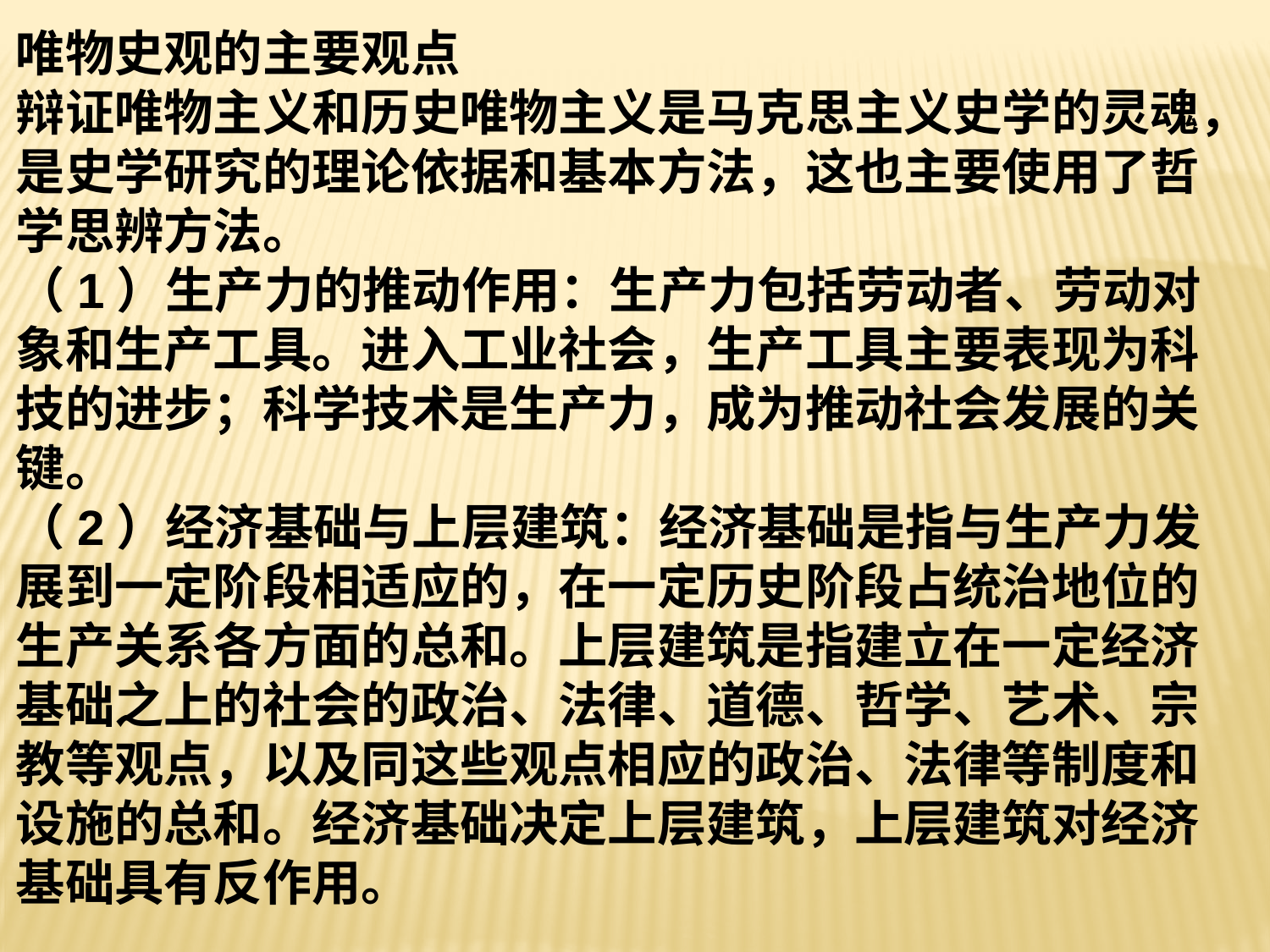

唯物史观的主要观点
辩证唯物主义和历史唯物主义是马克思主义史学的灵魂，是史学研究的理论依据和基本方法，这也主要使用了哲学思辨方法。
（1）生产力的推动作用：生产力包括劳动者、劳动对象和生产工具。进入工业社会，生产工具主要表现为科技的进步；科学技术是生产力，成为推动社会发展的关键。
（2）经济基础与上层建筑：经济基础是指与生产力发展到一定阶段相适应的，在一定历史阶段占统治地位的生产关系各方面的总和。上层建筑是指建立在一定经济基础之上的社会的政治、法律、道德、哲学、艺术、宗教等观点，以及同这些观点相应的政治、法律等制度和设施的总和。经济基础决定上层建筑，上层建筑对经济基础具有反作用。